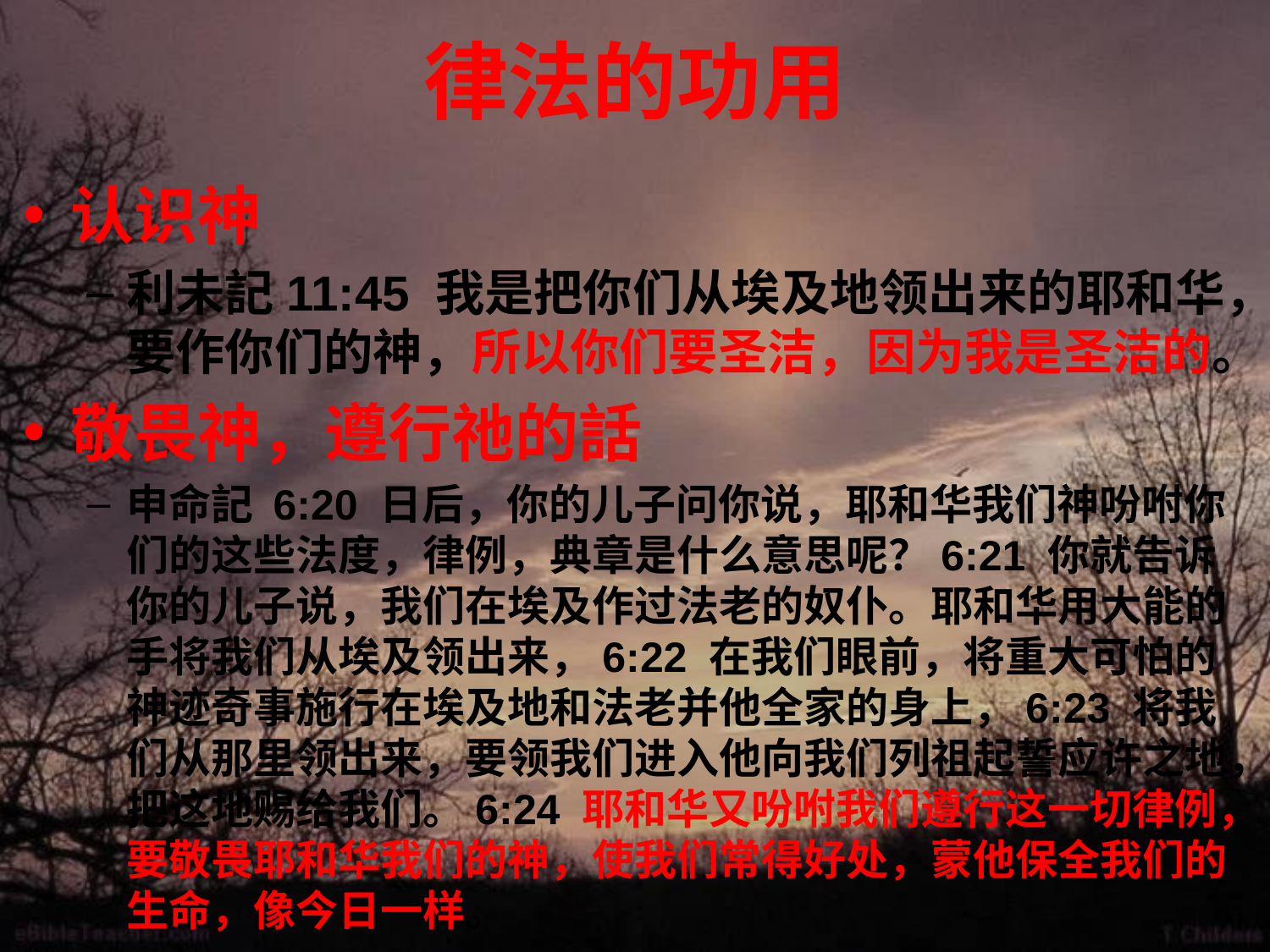

# 律法的功用
认识神
利未記11:45 我是把你们从埃及地领出来的耶和华，要作你们的神，所以你们要圣洁，因为我是圣洁的。
敬畏神，遵行祂的話
申命記 6:20 日后，你的儿子问你说，耶和华我们神吩咐你们的这些法度，律例，典章是什么意思呢？6:21 你就告诉你的儿子说，我们在埃及作过法老的奴仆。耶和华用大能的手将我们从埃及领出来，6:22 在我们眼前，将重大可怕的神迹奇事施行在埃及地和法老并他全家的身上，6:23 将我们从那里领出来，要领我们进入他向我们列祖起誓应许之地，把这地赐给我们。6:24 耶和华又吩咐我们遵行这一切律例，要敬畏耶和华我们的神，使我们常得好处，蒙他保全我们的生命，像今日一样。